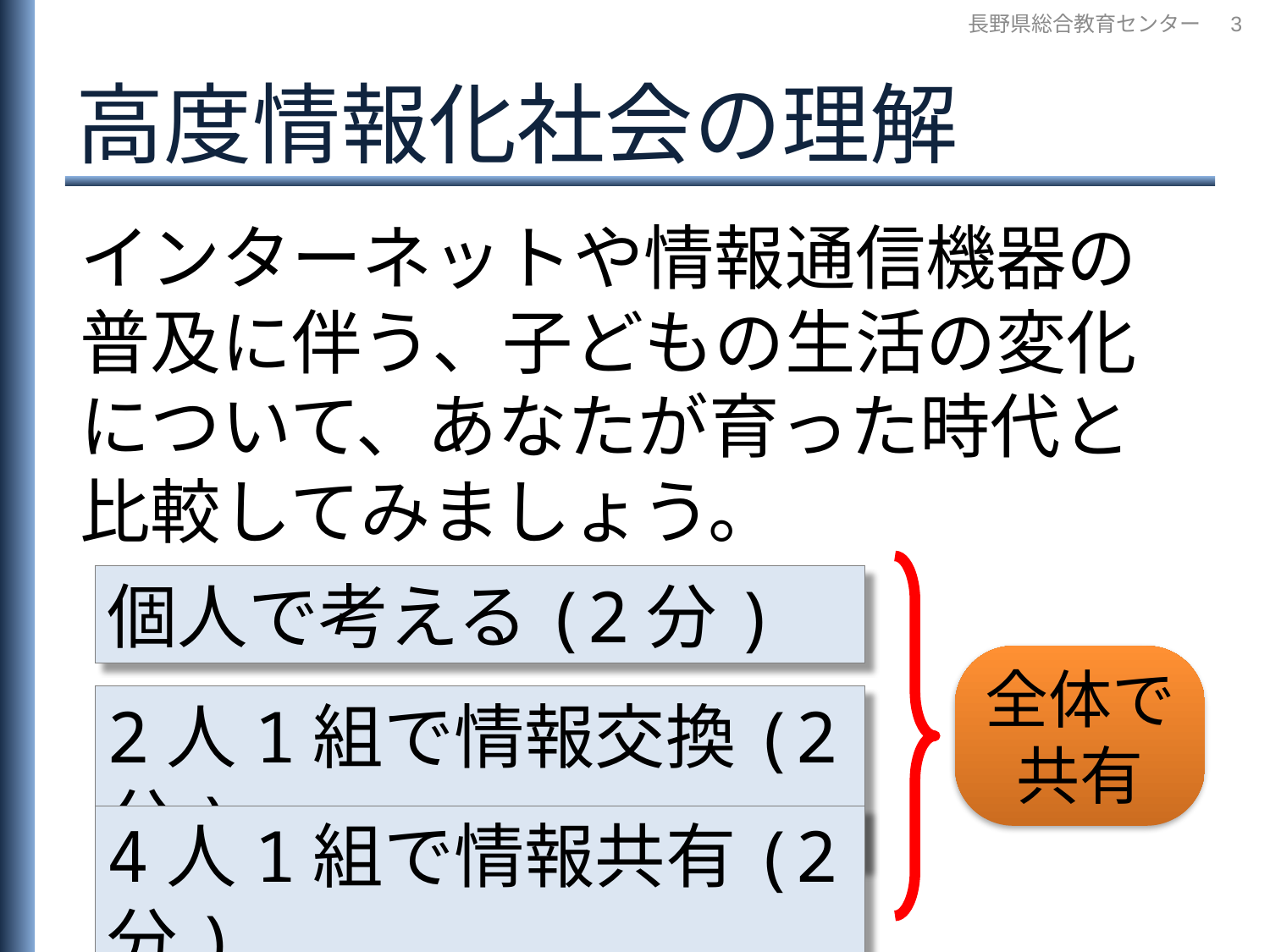

長野県総合教育センター
3
# 高度情報化社会の理解
 インターネットや情報通信機器の
 普及に伴う、子どもの生活の変化
 について、あなたが育った時代と
 比較してみましょう。

個人で考える(2分)
全体で
共有
2人1組で情報交換(2分)
4人1組で情報共有(2分)